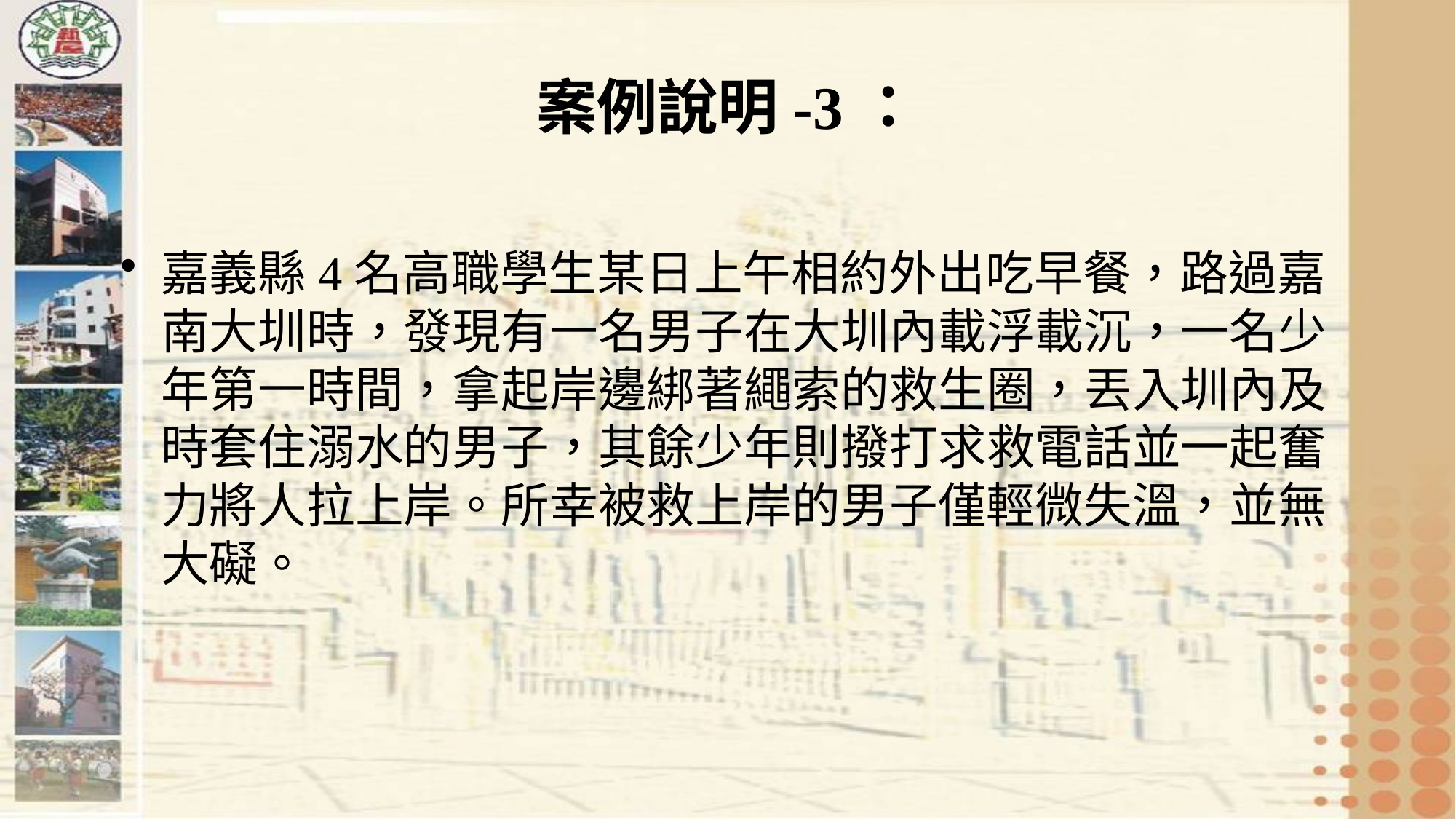

# 案例說明-3：
嘉義縣4名高職學生某日上午相約外出吃早餐，路過嘉南大圳時，發現有一名男子在大圳內載浮載沉，一名少年第一時間，拿起岸邊綁著繩索的救生圈，丟入圳內及時套住溺水的男子，其餘少年則撥打求救電話並一起奮力將人拉上岸。所幸被救上岸的男子僅輕微失溫，並無大礙。